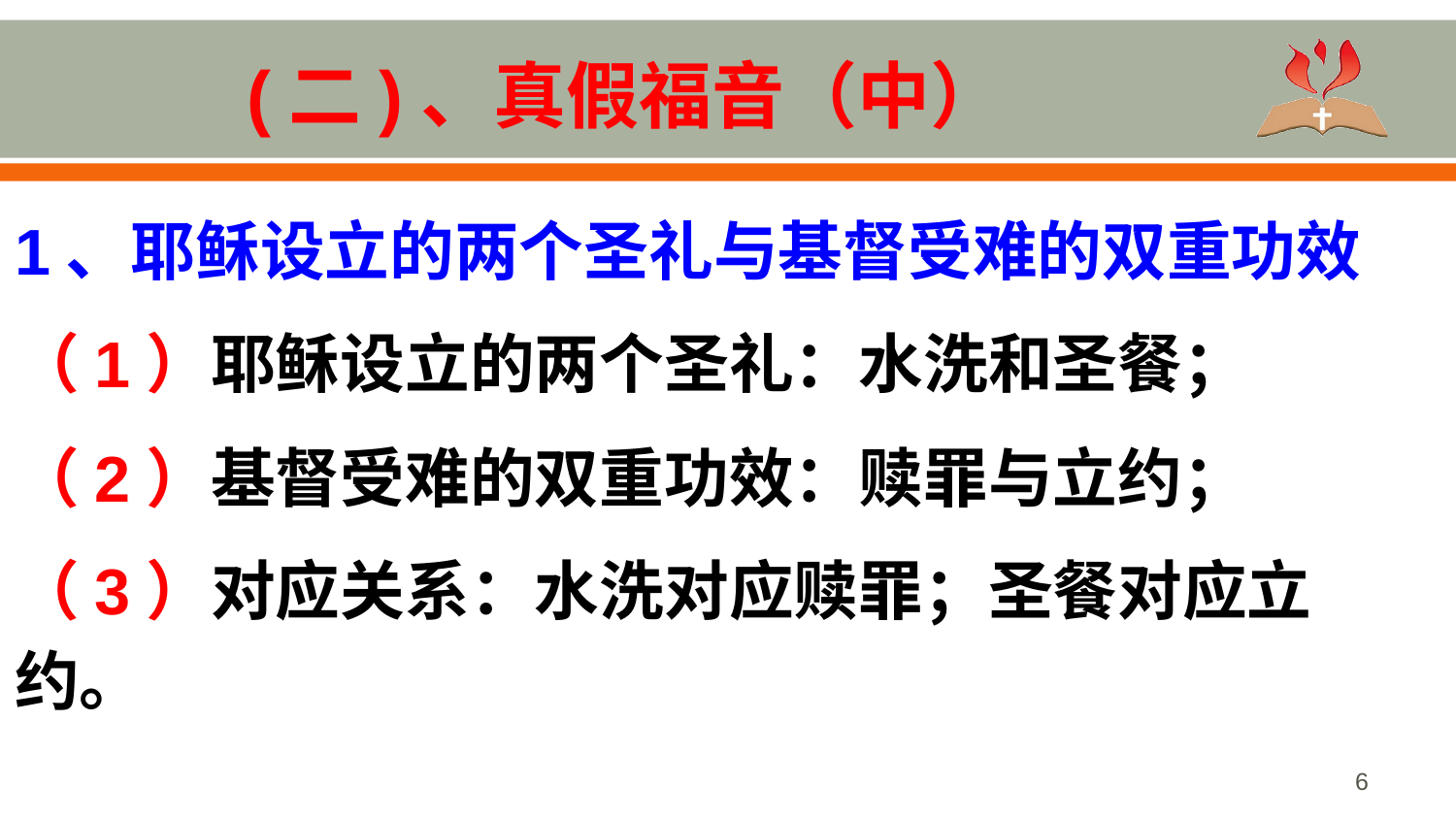

# (二)、真假福音（中）
1、耶稣设立的两个圣礼与基督受难的双重功效
（1）耶稣设立的两个圣礼：水洗和圣餐；
（2）基督受难的双重功效：赎罪与立约；
（3）对应关系：水洗对应赎罪；圣餐对应立约。

6